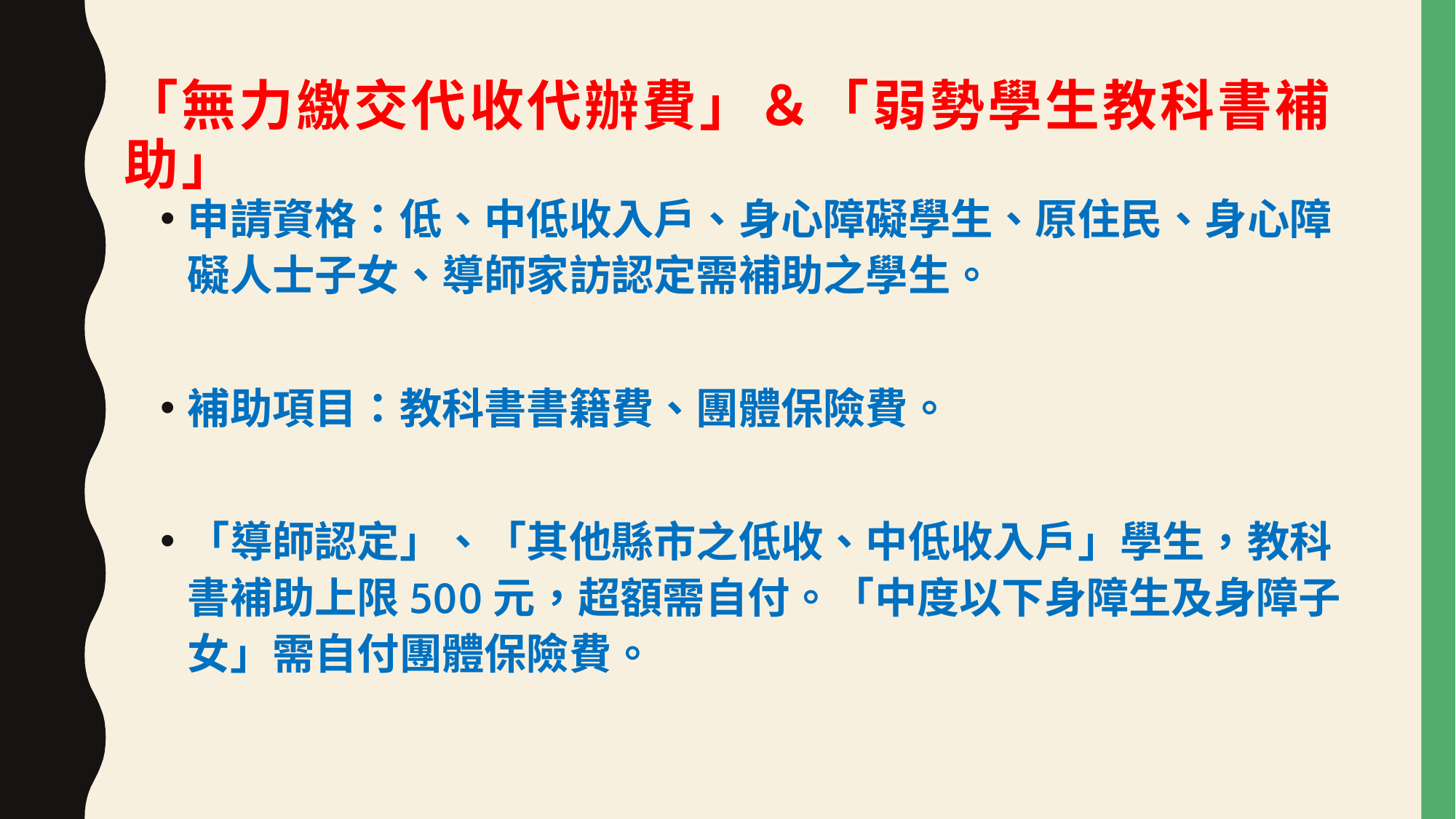

# 「無力繳交代收代辦費」＆「弱勢學生教科書補助」
申請資格：低、中低收入戶、身心障礙學生、原住民、身心障礙人士子女、導師家訪認定需補助之學生。

補助項目：教科書書籍費、團體保險費。

「導師認定」、「其他縣市之低收、中低收入戶」學生，教科書補助上限500元，超額需自付。「中度以下身障生及身障子女」需自付團體保險費。